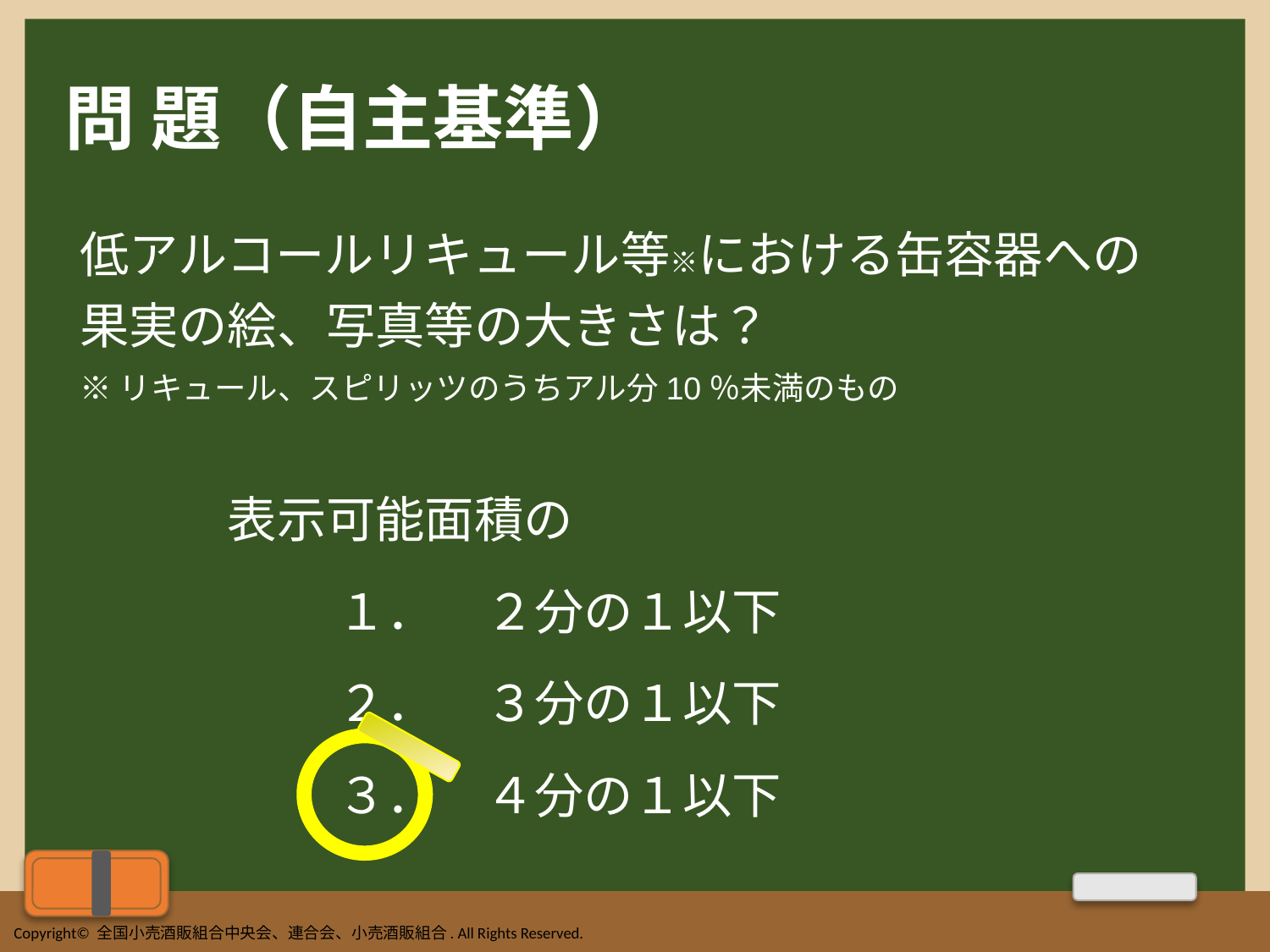

# 問 題（自主基準）
低アルコールリキュール等※における缶容器への
果実の絵、写真等の大きさは？
※リキュール、スピリッツのうちアル分10％未満のもの

　　　表示可能面積の
　　　　　 １．　２分の１以下
　　　　　 ２．　３分の１以下
　　　　　 ３．　４分の１以下

Copyright© 全国小売酒販組合中央会、連合会、小売酒販組合. All Rights Reserved.